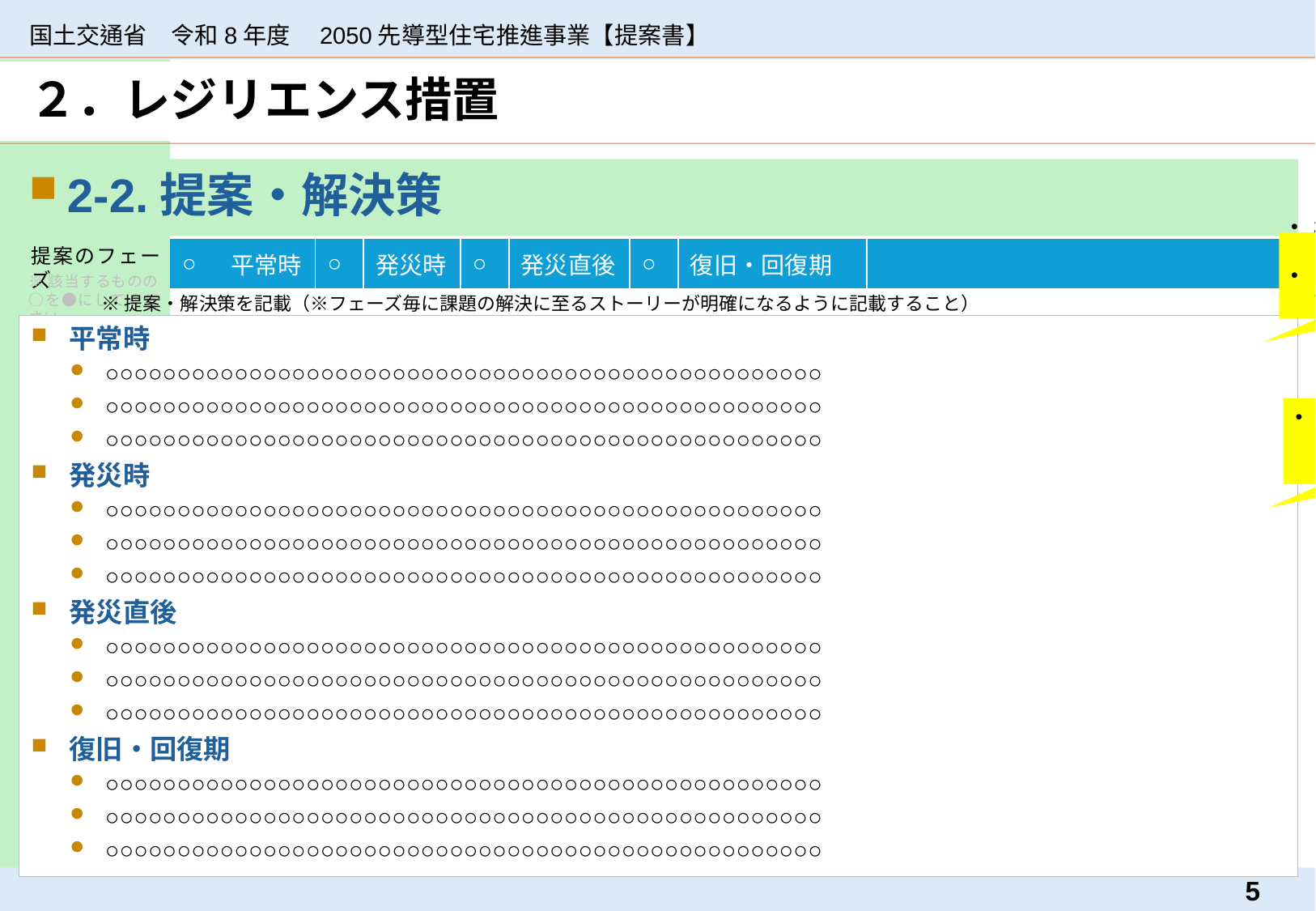

国土交通省　令和8年度　2050先導型住宅推進事業【提案書】
# ２．レジリエンス措置
2-2.提案・解決策
枠内に収めてください。
このページは増やさず、1枚に収めてください。
| ○ | 平常時 | ○ | 発災時 | ○ | 発災直後 | ○ | 復旧・回復期 |  |  |  |
| --- | --- | --- | --- | --- | --- | --- | --- | --- | --- | --- |
平常時
○○○○○○○○○○○○○○○○○○○○○○○○○○○○○○○○○○○○○○○○○○○○○○○○○○
○○○○○○○○○○○○○○○○○○○○○○○○○○○○○○○○○○○○○○○○○○○○○○○○○○
○○○○○○○○○○○○○○○○○○○○○○○○○○○○○○○○○○○○○○○○○○○○○○○○○○
発災時
○○○○○○○○○○○○○○○○○○○○○○○○○○○○○○○○○○○○○○○○○○○○○○○○○○
○○○○○○○○○○○○○○○○○○○○○○○○○○○○○○○○○○○○○○○○○○○○○○○○○○
○○○○○○○○○○○○○○○○○○○○○○○○○○○○○○○○○○○○○○○○○○○○○○○○○○
発災直後
○○○○○○○○○○○○○○○○○○○○○○○○○○○○○○○○○○○○○○○○○○○○○○○○○○
○○○○○○○○○○○○○○○○○○○○○○○○○○○○○○○○○○○○○○○○○○○○○○○○○○
○○○○○○○○○○○○○○○○○○○○○○○○○○○○○○○○○○○○○○○○○○○○○○○○○○
復旧・回復期
○○○○○○○○○○○○○○○○○○○○○○○○○○○○○○○○○○○○○○○○○○○○○○○○○○
○○○○○○○○○○○○○○○○○○○○○○○○○○○○○○○○○○○○○○○○○○○○○○○○○○
○○○○○○○○○○○○○○○○○○○○○○○○○○○○○○○○○○○○○○○○○○○○○○○○○○

該当しないフェーズは削除してください。
5